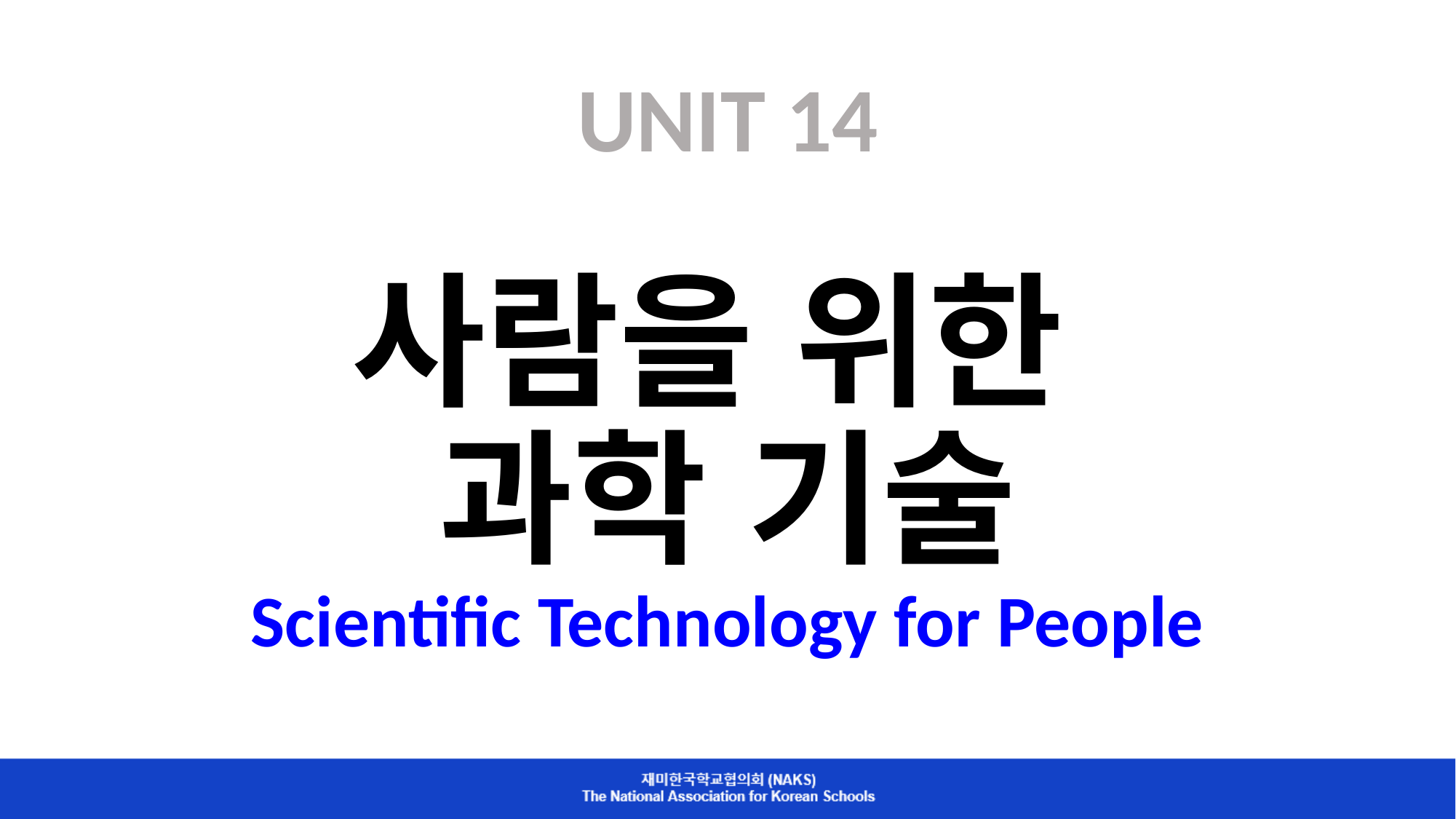

# UNIT 14 사람을 위한 과학 기술 Scientific Technology for People